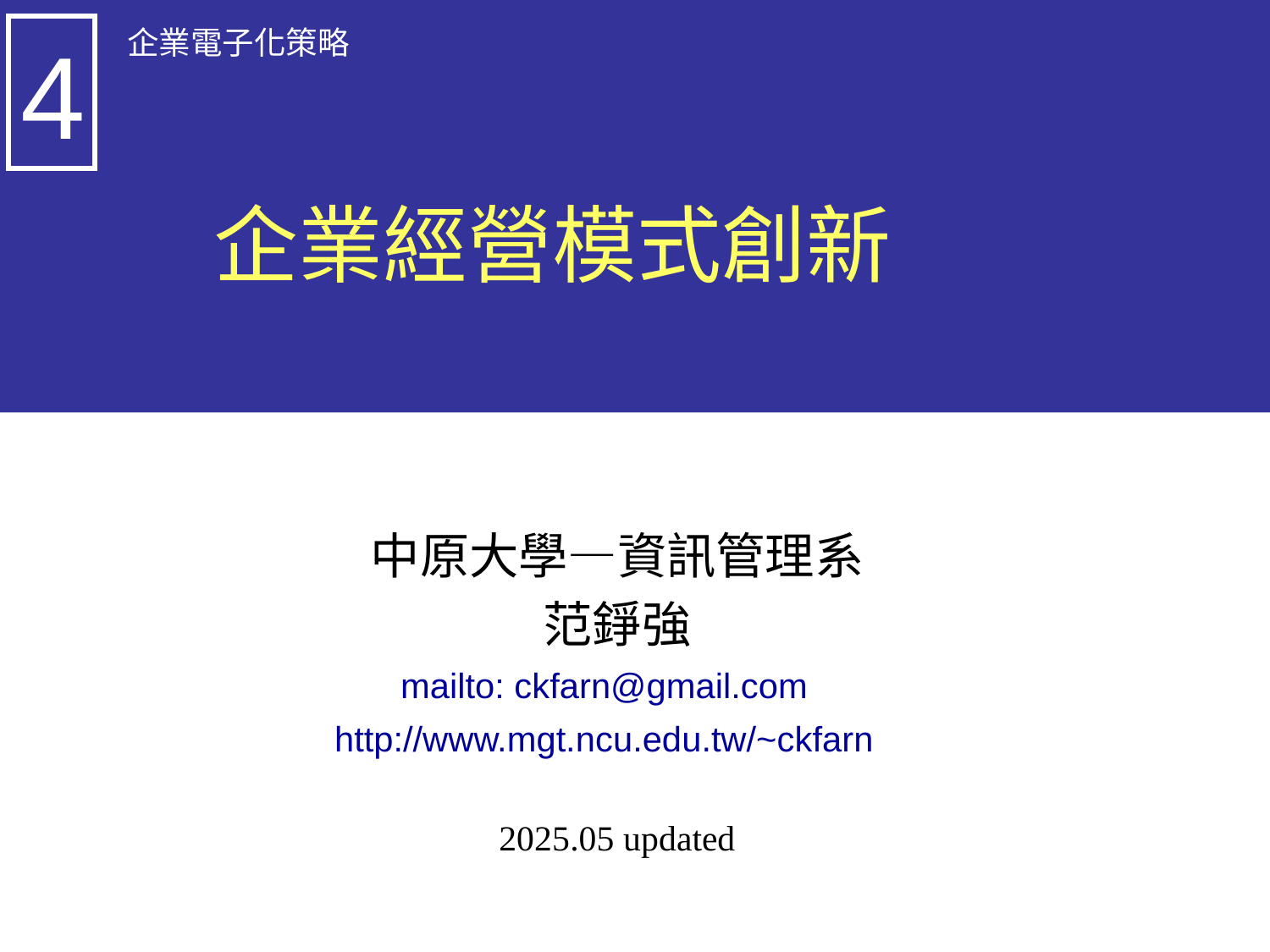

4
企業電子化策略
# 企業經營模式創新

中原大學—資訊管理系
范錚強
mailto: ckfarn@gmail.com
http://www.mgt.ncu.edu.tw/~ckfarn

2025.05 updated